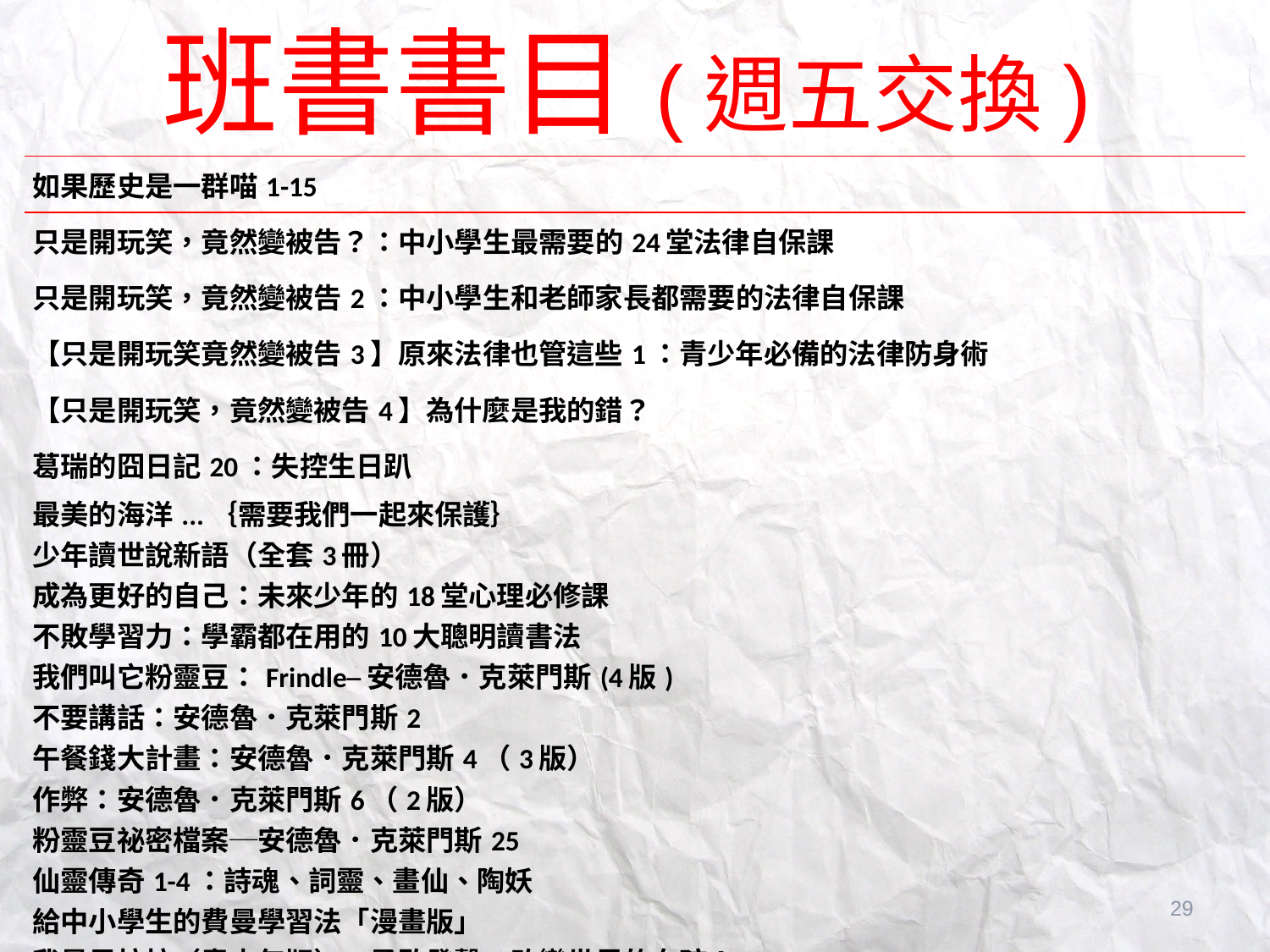

# 班書書目(週五交換)
| 如果歷史是一群喵1-15 |
| --- |
| 只是開玩笑，竟然變被告？：中小學生最需要的24堂法律自保課 |
| 只是開玩笑，竟然變被告2：中小學生和老師家長都需要的法律自保課 |
| 【只是開玩笑竟然變被告3】原來法律也管這些1：青少年必備的法律防身術 |
| 【只是開玩笑，竟然變被告4】為什麼是我的錯？ |
| 葛瑞的囧日記20：失控生日趴 |
| 最美的海洋...｛需要我們一起來保護｝ |
| 少年讀世說新語（全套3冊） |
| 成為更好的自己：未來少年的18堂心理必修課 |
| 不敗學習力：學霸都在用的10大聰明讀書法 |
| 我們叫它粉靈豆：Frindle─安德魯．克萊門斯(4版) |
| 不要講話：安德魯．克萊門斯2 |
| 午餐錢大計畫：安德魯．克萊門斯4（3版） |
| 作弊：安德魯．克萊門斯6（2版） |
| 粉靈豆祕密檔案─安德魯．克萊門斯25 |
| 仙靈傳奇1-4：詩魂、詞靈、畫仙、陶妖 |
| 給中小學生的費曼學習法「漫畫版」 |
| 我是馬拉拉（青少年版）：勇敢發聲，改變世界的女孩！ |
| 我也想當YouTuber：影片創作、個資保護、分辨假訊息，讀故事建立數位素養，養成媒體識讀能力 |
| 倚天屠龍記(全四冊，亮彩映象修訂版)（5版） |
29